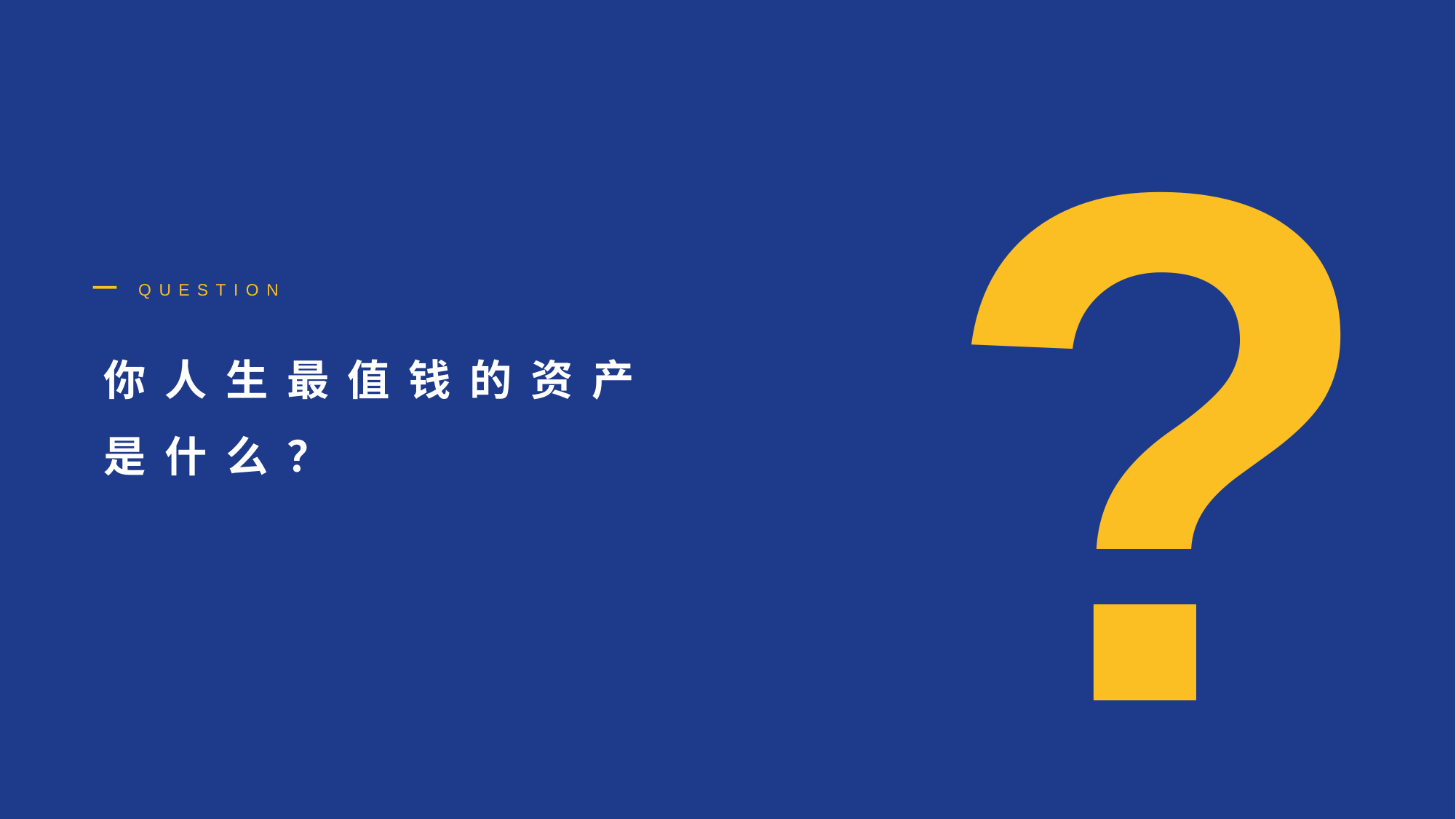

?
QUESTION

你 人 生 最 值 钱 的 资 产
是 什 么 ？